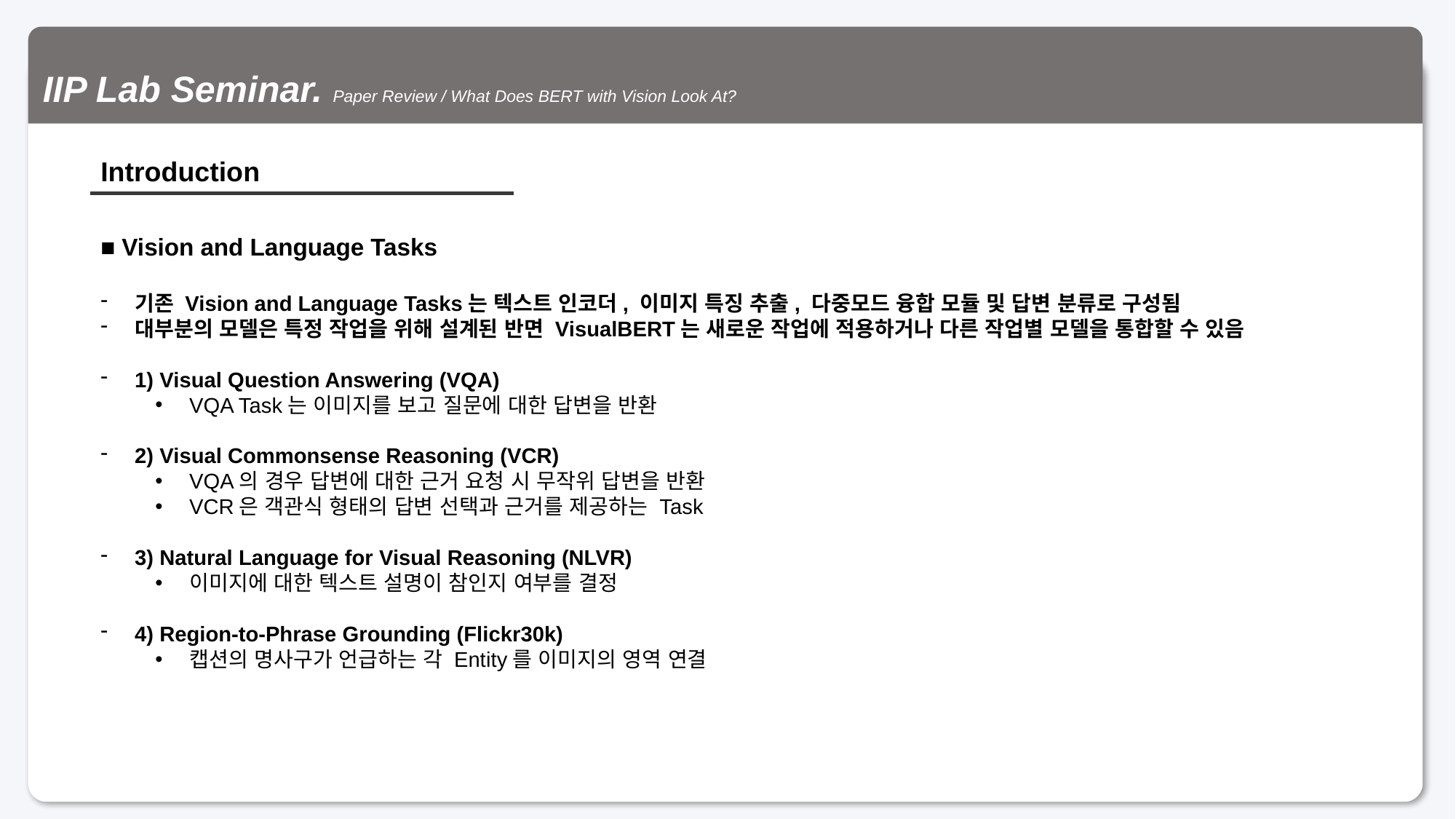

IIP Lab Seminar. Paper Review / What Does BERT with Vision Look At?

Introduction
■ Vision and Language Tasks

기존 Vision and Language Tasks는 텍스트 인코더, 이미지 특징 추출, 다중모드 융합 모듈 및 답변 분류로 구성됨
대부분의 모델은 특정 작업을 위해 설계된 반면 VisualBERT는 새로운 작업에 적용하거나 다른 작업별 모델을 통합할 수 있음

1) Visual Question Answering (VQA)
VQA Task는 이미지를 보고 질문에 대한 답변을 반환

2) Visual Commonsense Reasoning (VCR)
VQA의 경우 답변에 대한 근거 요청 시 무작위 답변을 반환
VCR은 객관식 형태의 답변 선택과 근거를 제공하는 Task

3) Natural Language for Visual Reasoning (NLVR)
이미지에 대한 텍스트 설명이 참인지 여부를 결정

4) Region-to-Phrase Grounding (Flickr30k)
캡션의 명사구가 언급하는 각 Entity를 이미지의 영역 연결
4